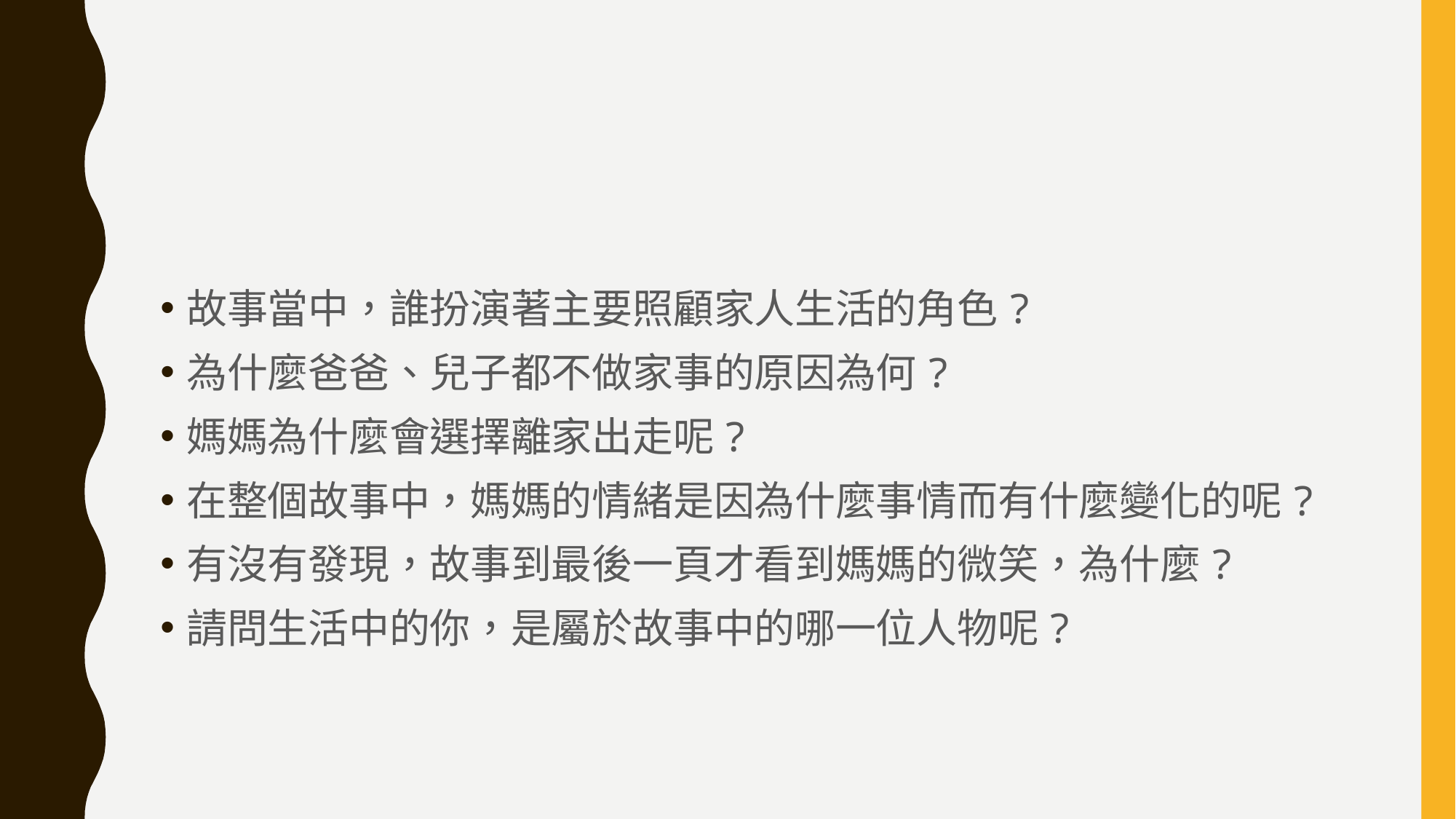

#
故事當中，誰扮演著主要照顧家人生活的角色?
為什麼爸爸、兒子都不做家事的原因為何?
媽媽為什麼會選擇離家出走呢?
在整個故事中，媽媽的情緒是因為什麼事情而有什麼變化的呢?
有沒有發現，故事到最後一頁才看到媽媽的微笑，為什麼?
請問生活中的你，是屬於故事中的哪一位人物呢?